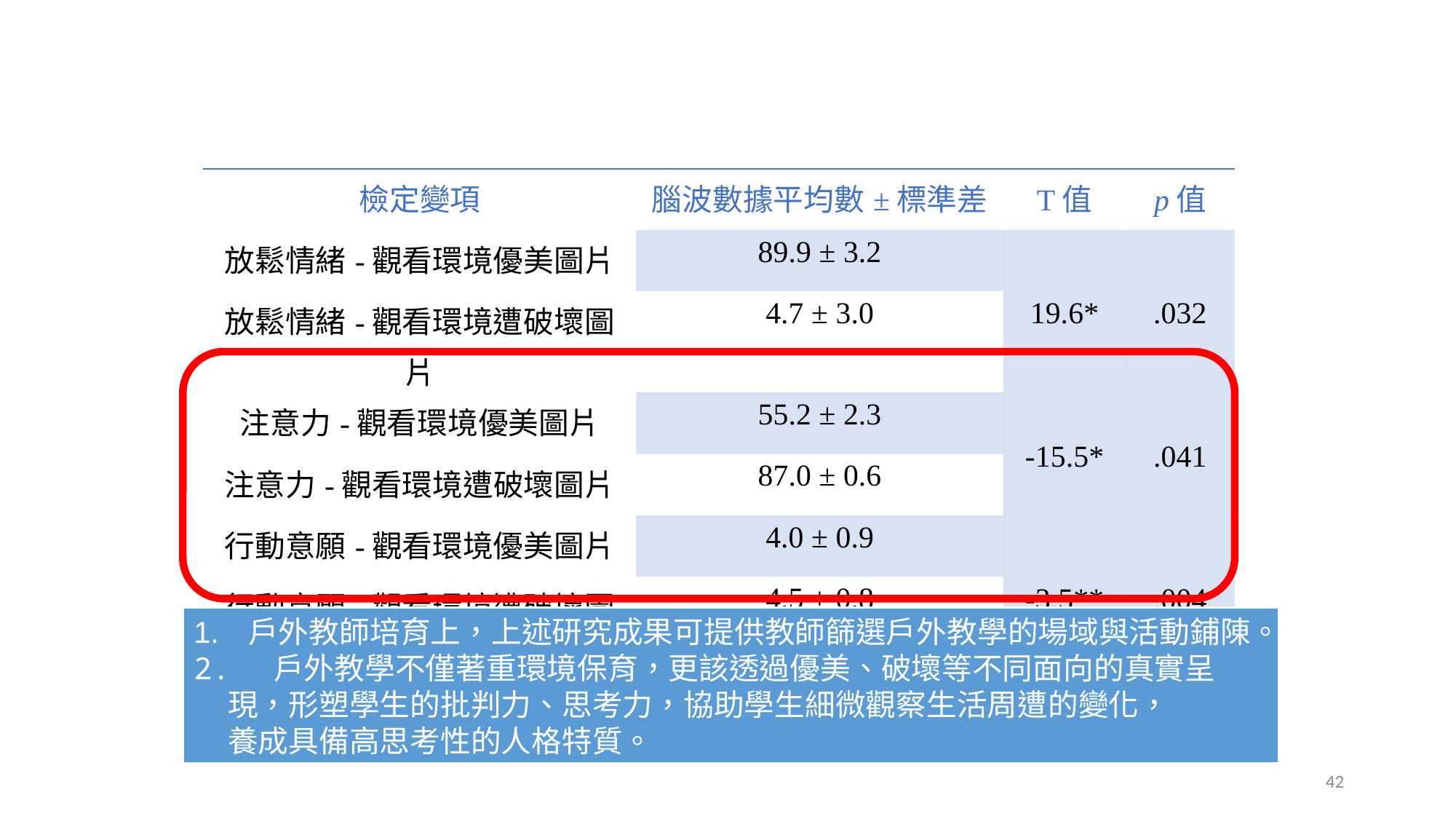

# 腦波數據分析結果
| 檢定變項 | 腦波數據平均數±標準差 | T值 | p值 |
| --- | --- | --- | --- |
| 放鬆情緒-觀看環境優美圖片 | 89.9 ± 3.2 | 19.6\* | .032 |
| 放鬆情緒-觀看環境遭破壞圖片 | 4.7 ± 3.0 |  |  |
| 注意力-觀看環境優美圖片 | 55.2 ± 2.3 | -15.5\* | .041 |
| 注意力-觀看環境遭破壞圖片 | 87.0 ± 0.6 |  |  |
| 行動意願-觀看環境優美圖片 | 4.0 ± 0.9 | -3.5\*\* | .004 |
| 行動意願-觀看環境遭破壞圖片 | 4.5 ± 0.8 |  |  |

戶外教師培育上，上述研究成果可提供教師篩選戶外教學的場域與活動鋪陳。
2.  戶外教學不僅著重環境保育，更該透過優美、破壞等不同面向的真實呈
    現，形塑學生的批判力、思考力，協助學生細微觀察生活周遭的變化，
    養成具備高思考性的人格特質。
42